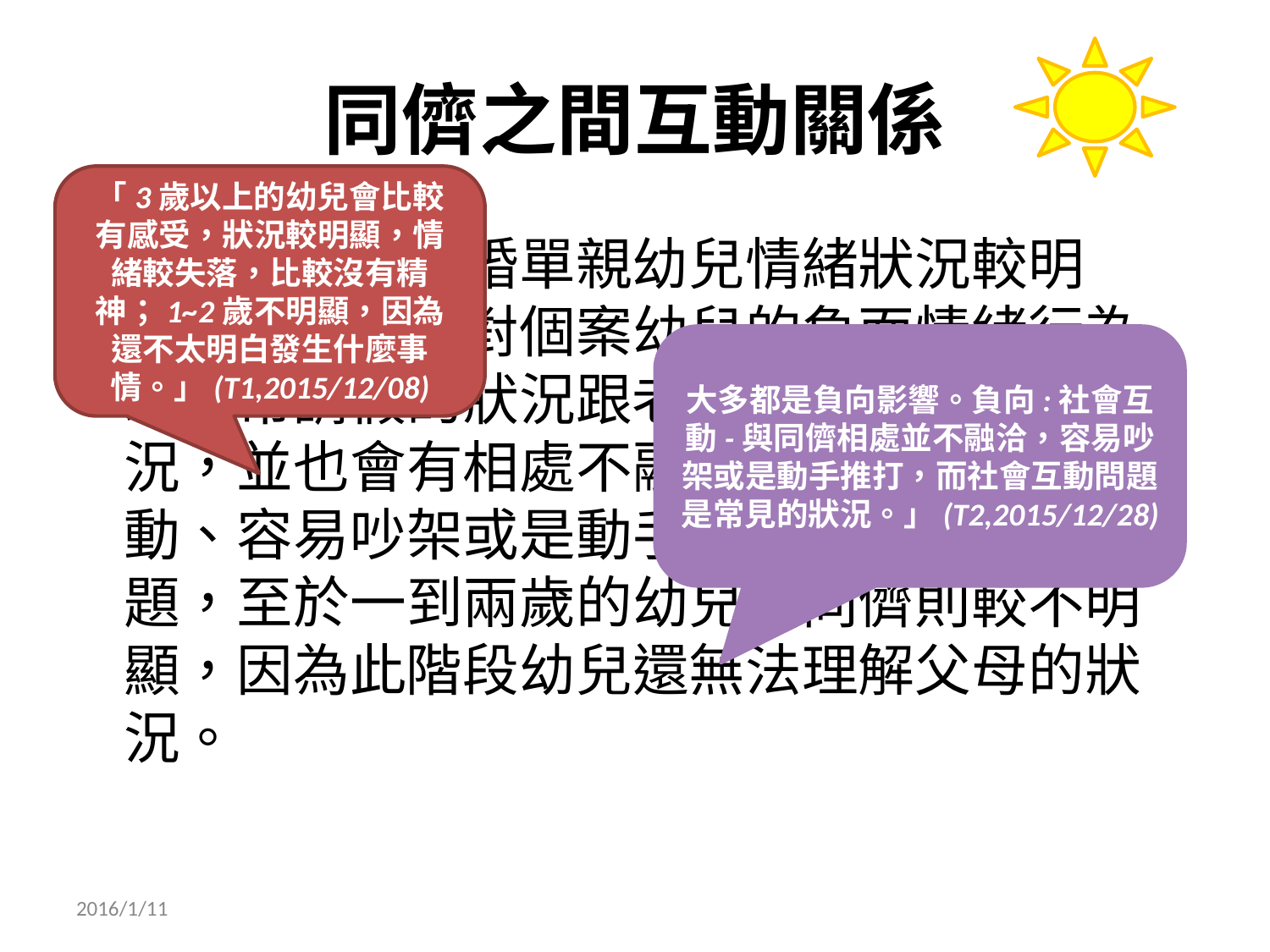

# 同儕之間互動關係

「3歲以上的幼兒會比較有感受，狀況較明顯，情緒較失落，比較沒有精神；1~2歲不明顯，因為還不太明白發生什麼事情。」(T1,2015/12/08)
三歲以上的離婚單親幼兒情緒狀況較明顯，同儕會針對個案幼兒的負面情緒行為或是常請假的狀況跟老師詢問起個案的狀況，並也會有相處不融洽、不與他人互動、容易吵架或是動手推打等社會互動問題，至於一到兩歲的幼兒及同儕則較不明顯，因為此階段幼兒還無法理解父母的狀況。
大多都是負向影響。負向:社會互動-與同儕相處並不融洽，容易吵架或是動手推打，而社會互動問題是常見的狀況。」(T2,2015/12/28)
2016/1/11